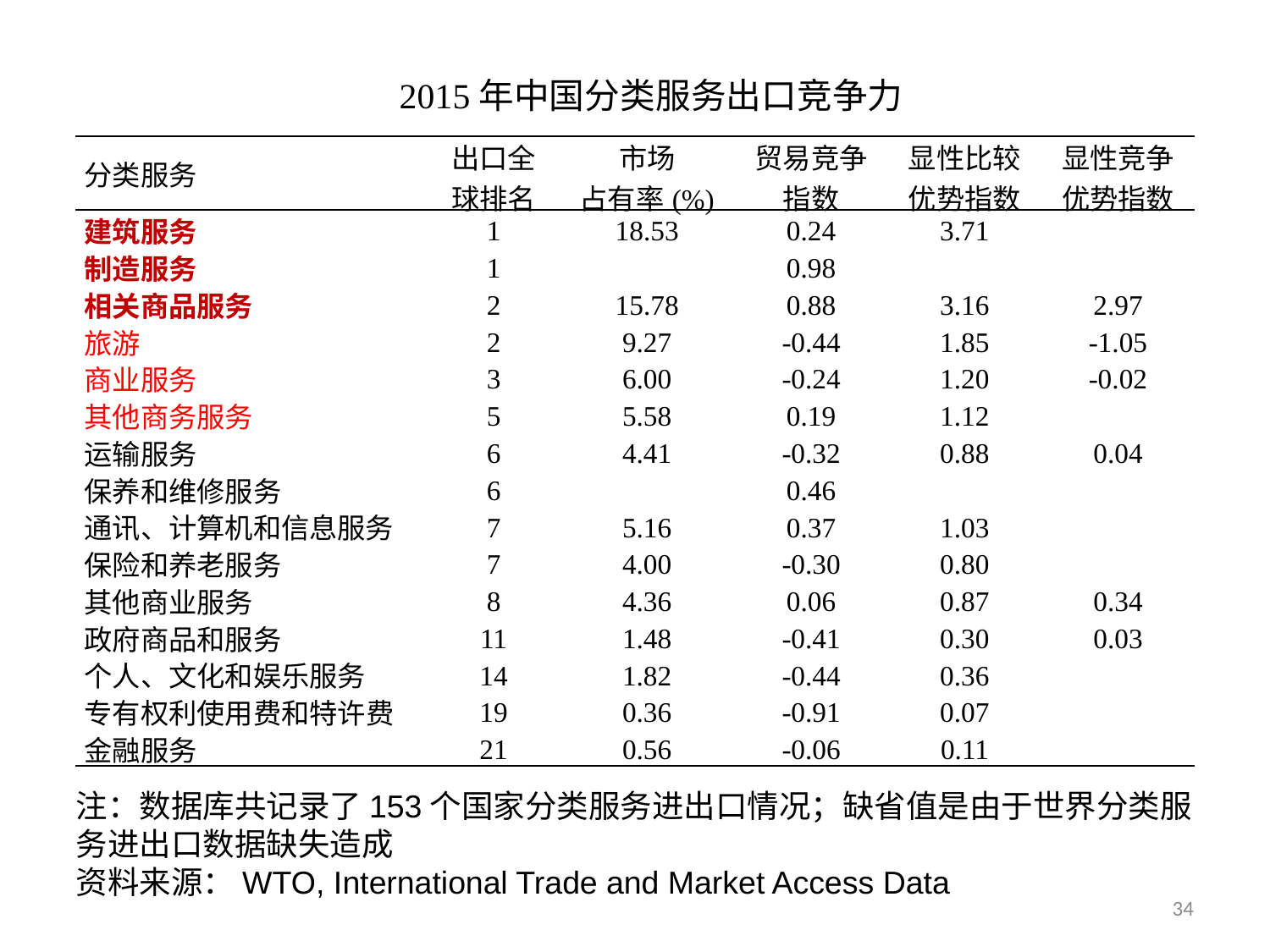

2015年中国分类服务出口竞争力
| 分类服务 | 出口全 球排名 | 市场 占有率(%) | 贸易竞争 指数 | 显性比较 优势指数 | 显性竞争优势指数 |
| --- | --- | --- | --- | --- | --- |
| 建筑服务 | 1 | 18.53 | 0.24 | 3.71 |  |
| 制造服务 | 1 |  | 0.98 |  |  |
| 相关商品服务 | 2 | 15.78 | 0.88 | 3.16 | 2.97 |
| 旅游 | 2 | 9.27 | -0.44 | 1.85 | -1.05 |
| 商业服务 | 3 | 6.00 | -0.24 | 1.20 | -0.02 |
| 其他商务服务 | 5 | 5.58 | 0.19 | 1.12 |  |
| 运输服务 | 6 | 4.41 | -0.32 | 0.88 | 0.04 |
| 保养和维修服务 | 6 |  | 0.46 |  |  |
| 通讯、计算机和信息服务 | 7 | 5.16 | 0.37 | 1.03 |  |
| 保险和养老服务 | 7 | 4.00 | -0.30 | 0.80 |  |
| 其他商业服务 | 8 | 4.36 | 0.06 | 0.87 | 0.34 |
| 政府商品和服务 | 11 | 1.48 | -0.41 | 0.30 | 0.03 |
| 个人、文化和娱乐服务 | 14 | 1.82 | -0.44 | 0.36 |  |
| 专有权利使用费和特许费 | 19 | 0.36 | -0.91 | 0.07 |  |
| 金融服务 | 21 | 0.56 | -0.06 | 0.11 |  |
注：数据库共记录了153个国家分类服务进出口情况；缺省值是由于世界分类服务进出口数据缺失造成
资料来源：WTO, International Trade and Market Access Data
34